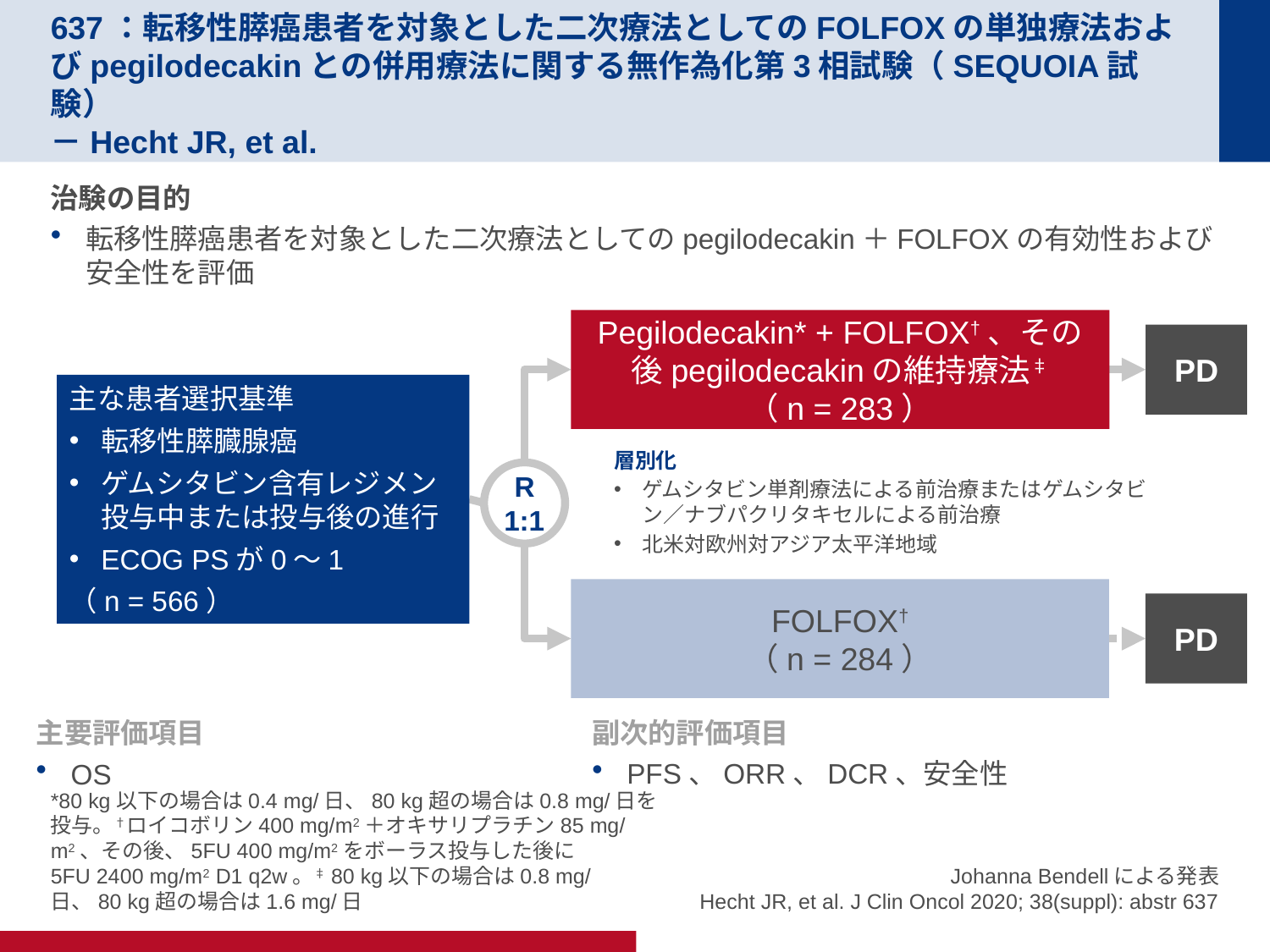

# 637：転移性膵癌患者を対象とした二次療法としてのFOLFOXの単独療法およびpegilodecakinとの併用療法に関する無作為化第3相試験（SEQUOIA試験） －Hecht JR, et al.
治験の目的
転移性膵癌患者を対象とした二次療法としてのpegilodecakin＋FOLFOXの有効性および安全性を評価
Pegilodecakin* + FOLFOX†、その後pegilodecakinの維持療法‡
（n = 283）
PD
主な患者選択基準
転移性膵臓腺癌
ゲムシタビン含有レジメン投与中または投与後の進行
ECOG PSが0～1
（n = 566）
層別化
ゲムシタビン単剤療法による前治療またはゲムシタビン／ナブパクリタキセルによる前治療
北米対欧州対アジア太平洋地域
R
1:1
FOLFOX†
（n = 284）
PD
主要評価項目
OS

副次的評価項目
PFS、ORR、DCR、安全性
*80 kg以下の場合は0.4 mg/日、80 kg超の場合は0.8 mg/日を投与。†ロイコボリン400 mg/m2＋オキサリプラチン85 mg/m2、その後、5FU 400 mg/m2をボーラス投与した後に5FU 2400 mg/m2 D1 q2w。‡80 kg以下の場合は0.8 mg/日、80 kg超の場合は1.6 mg/日
Johanna Bendellによる発表
Hecht JR, et al. J Clin Oncol 2020; 38(suppl): abstr 637